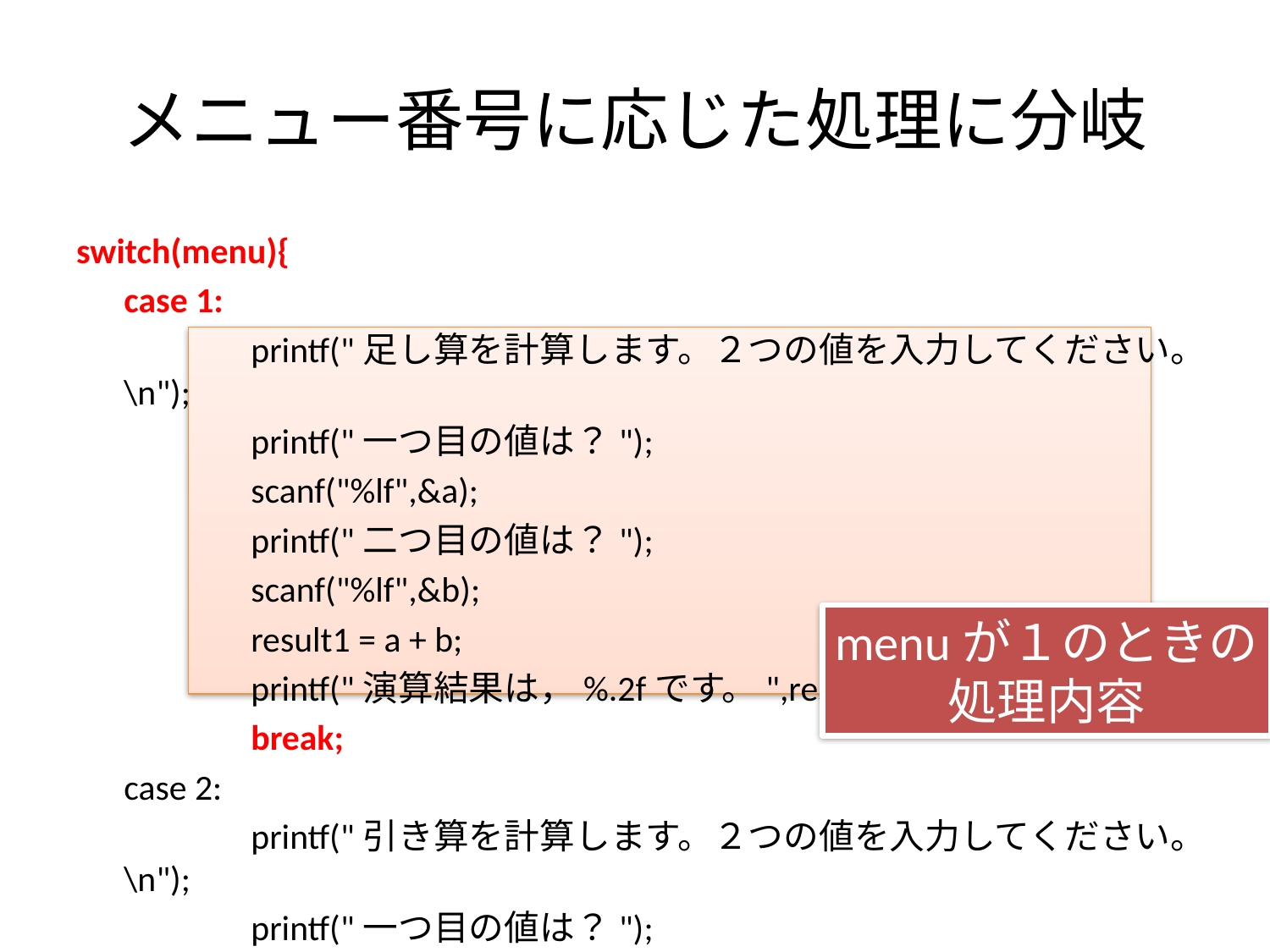

# メニュー番号に応じた処理に分岐
switch(menu){
	case 1:
		printf("足し算を計算します。２つの値を入力してください。\n");
		printf("一つ目の値は？");
		scanf("%lf",&a);
		printf("二つ目の値は？");
		scanf("%lf",&b);
		result1 = a + b;
		printf("演算結果は，%.2fです。",result1);
		break;
	case 2:
		printf("引き算を計算します。２つの値を入力してください。\n");
		printf("一つ目の値は？");

menuが１のときの
処理内容